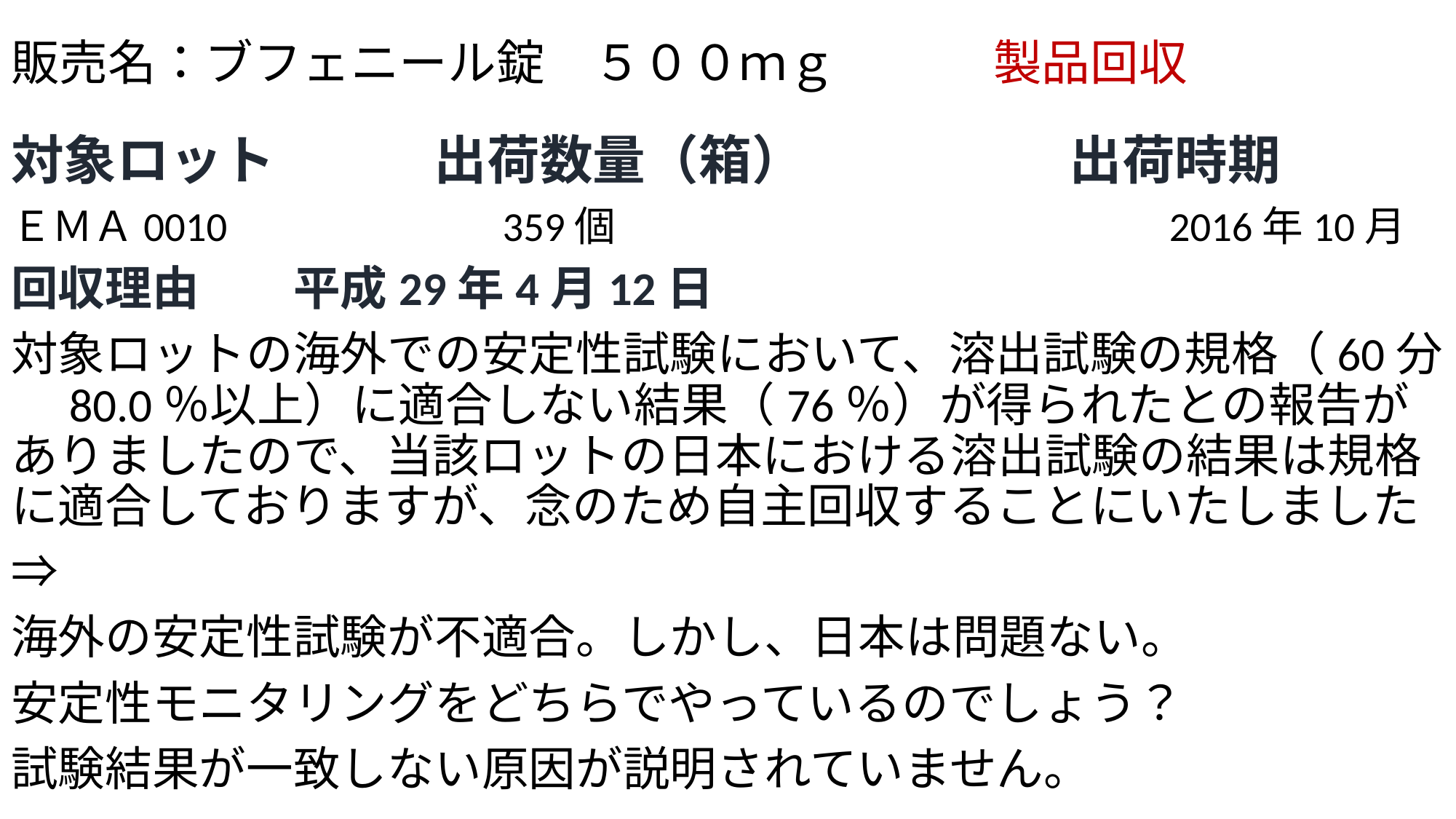

# 販売名：ブフェニール錠　５００ｍｇ 　　　製品回収
対象ロット　　　出荷数量（箱）　　　　　出荷時期
ＥＭＡ0010　　　　　　 359個　　　　　　　　　　　　　 2016年10月
回収理由　　平成29年4月12日
対象ロットの海外での安定性試験において、溶出試験の規格（60分　80.0％以上）に適合しない結果（76％）が得られたとの報告がありましたので、当該ロットの日本における溶出試験の結果は規格に適合しておりますが、念のため自主回収することにいたしました
⇒
海外の安定性試験が不適合。しかし、日本は問題ない。
安定性モニタリングをどちらでやっているのでしょう？
試験結果が一致しない原因が説明されていません。